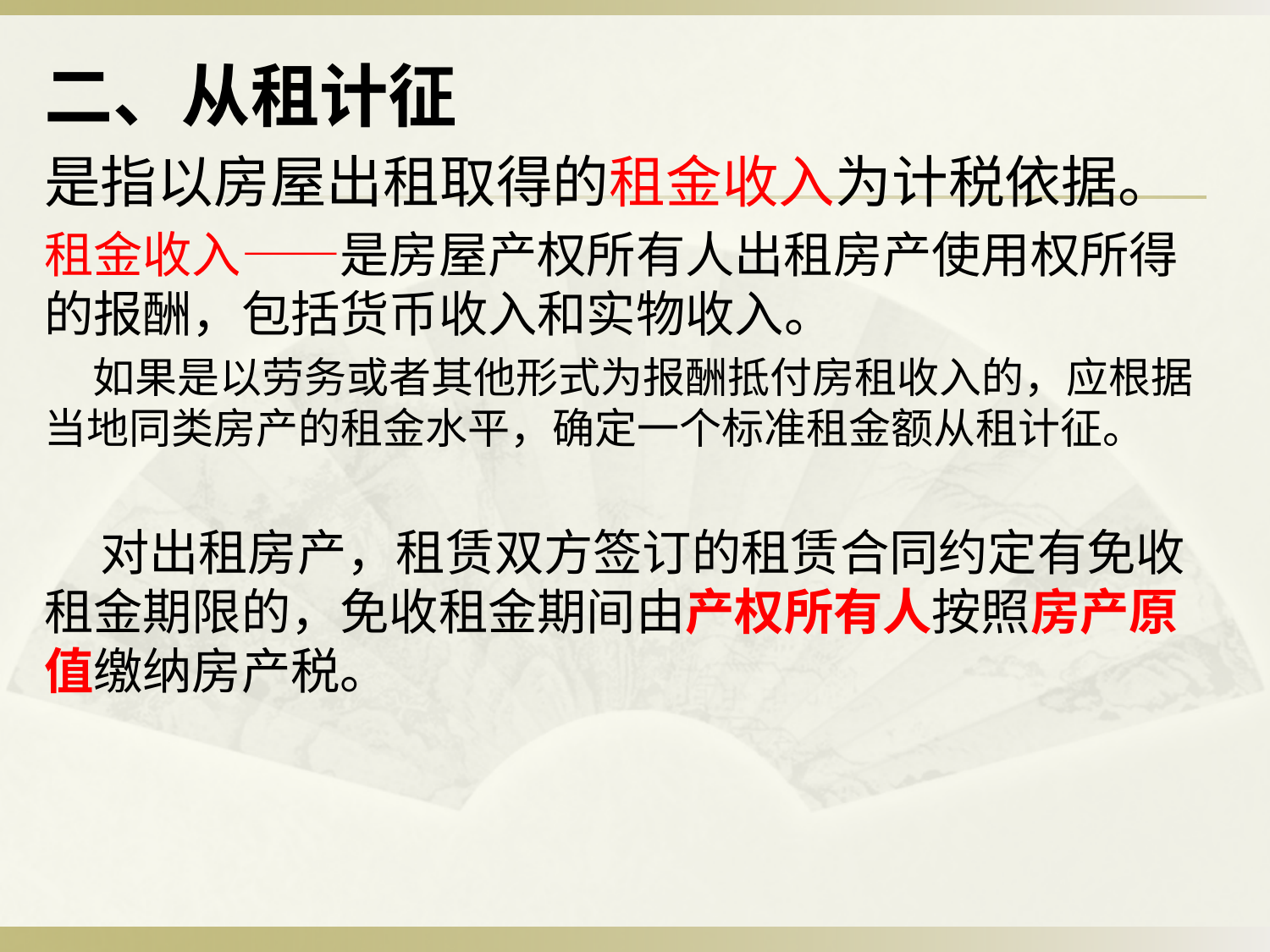

二、从租计征
是指以房屋出租取得的租金收入为计税依据。
租金收入——是房屋产权所有人出租房产使用权所得的报酬，包括货币收入和实物收入。
    如果是以劳务或者其他形式为报酬抵付房租收入的，应根据当地同类房产的租金水平，确定一个标准租金额从租计征。

    对出租房产，租赁双方签订的租赁合同约定有免收租金期限的，免收租金期间由产权所有人按照房产原值缴纳房产税。